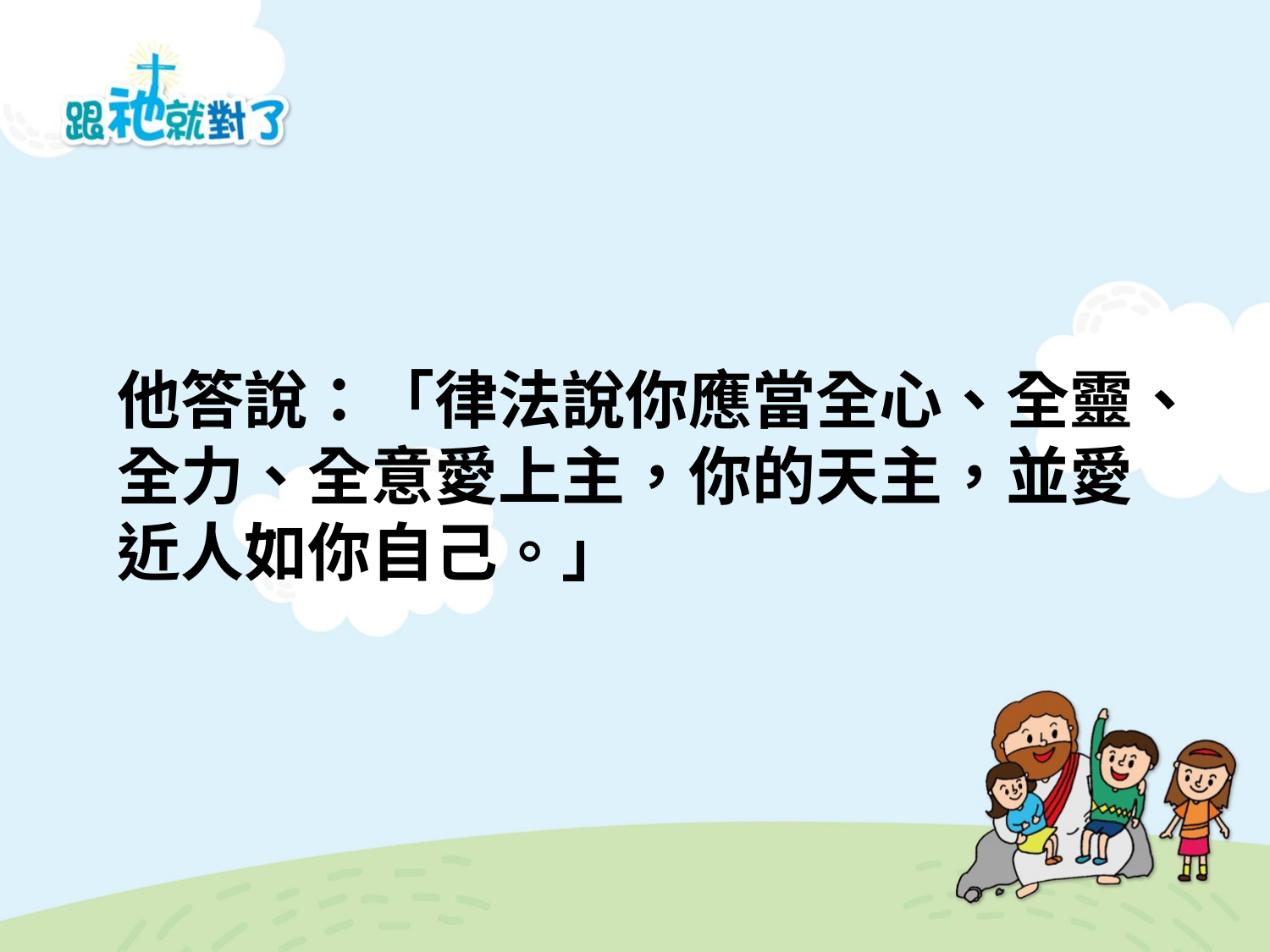

他答說：「律法說你應當全心、全靈、全力、全意愛上主，你的天主，並愛近人如你自己。」